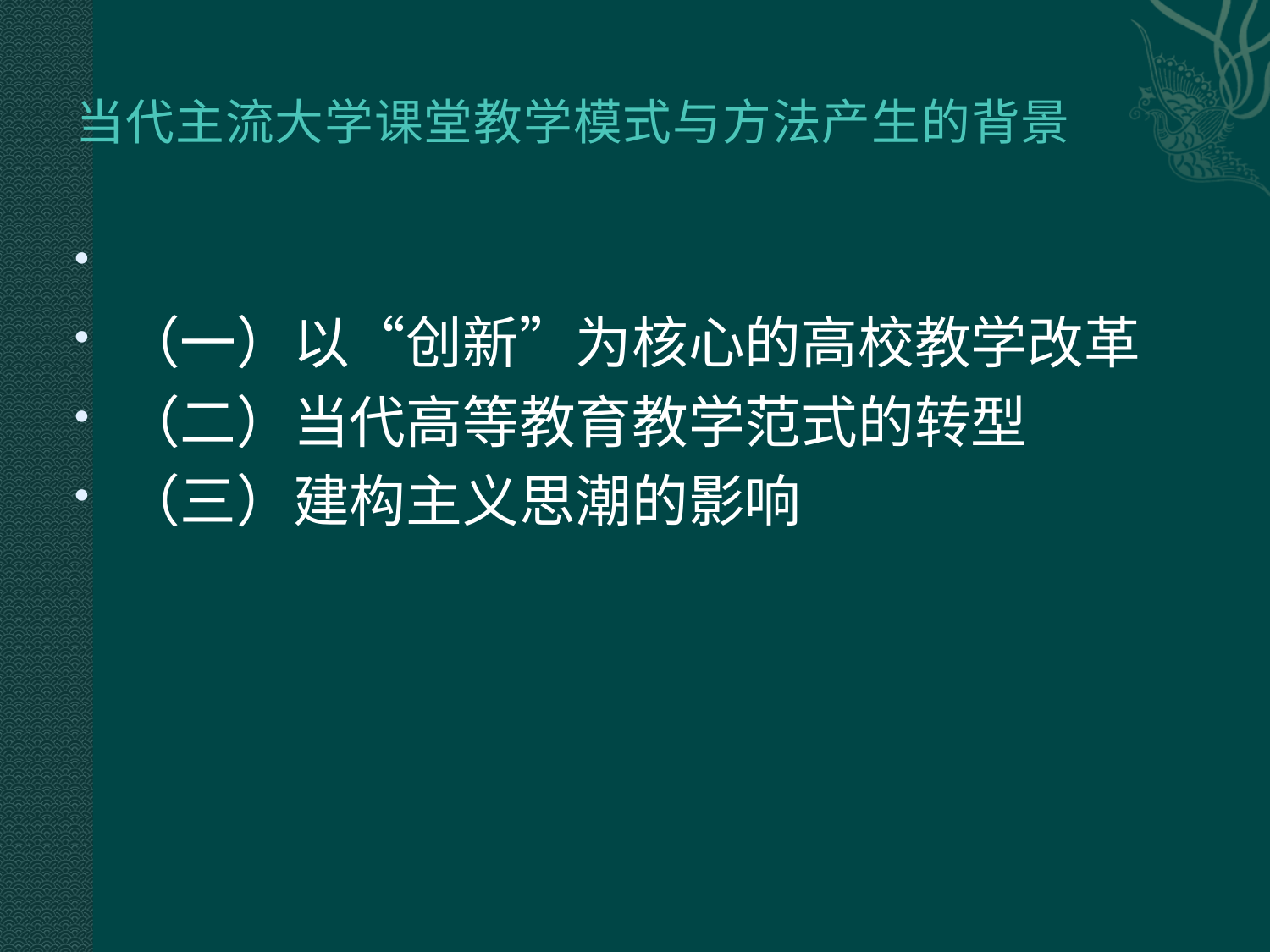

# 当代主流大学课堂教学模式与方法产生的背景

（一）以“创新”为核心的高校教学改革
（二）当代高等教育教学范式的转型
（三）建构主义思潮的影响